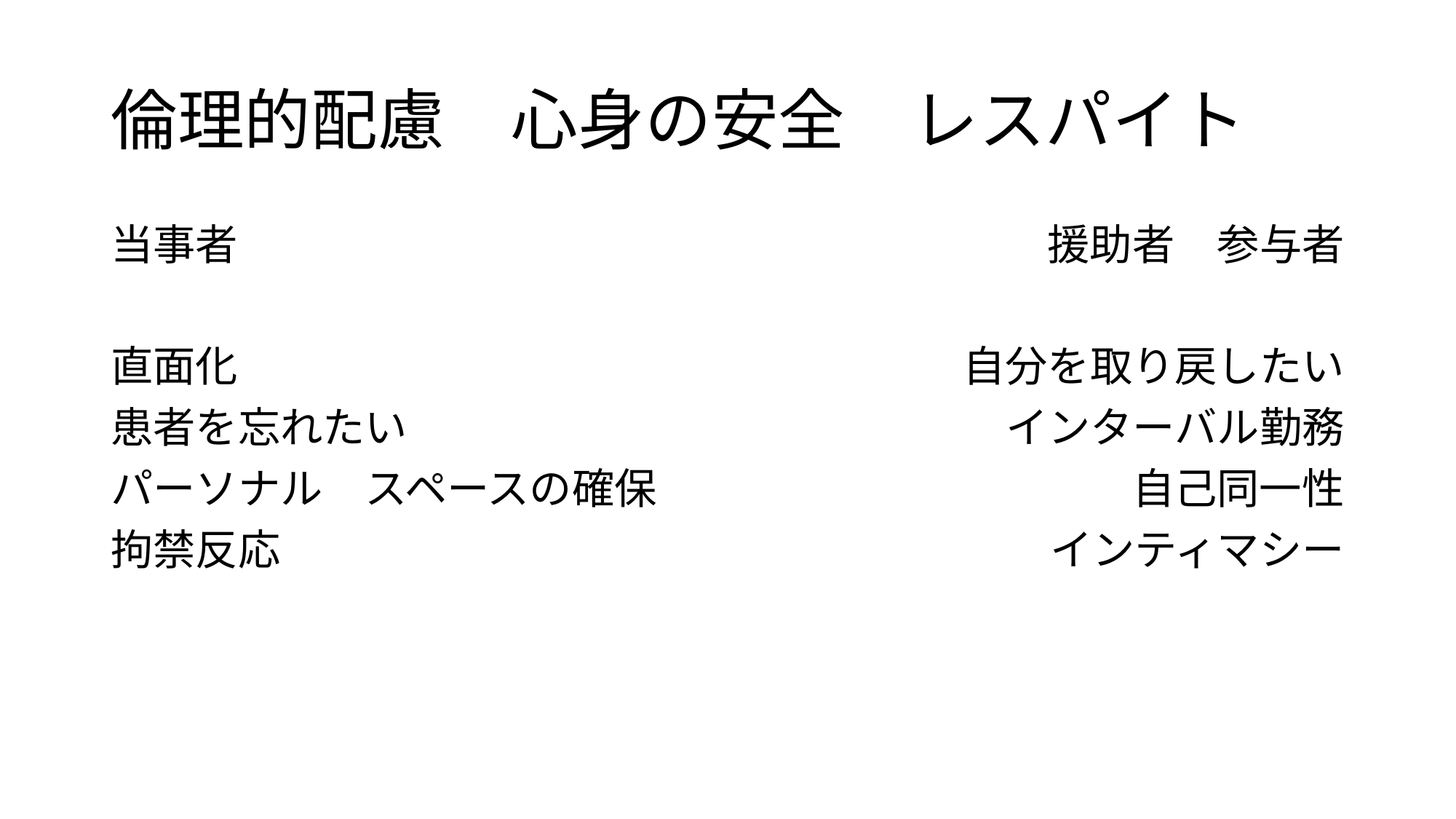

# 倫理的配慮　心身の安全　レスパイト
当事者

直面化
患者を忘れたい
パーソナル　スペースの確保
拘禁反応

援助者　参与者

自分を取り戻したい
インターバル勤務
自己同一性
インティマシー